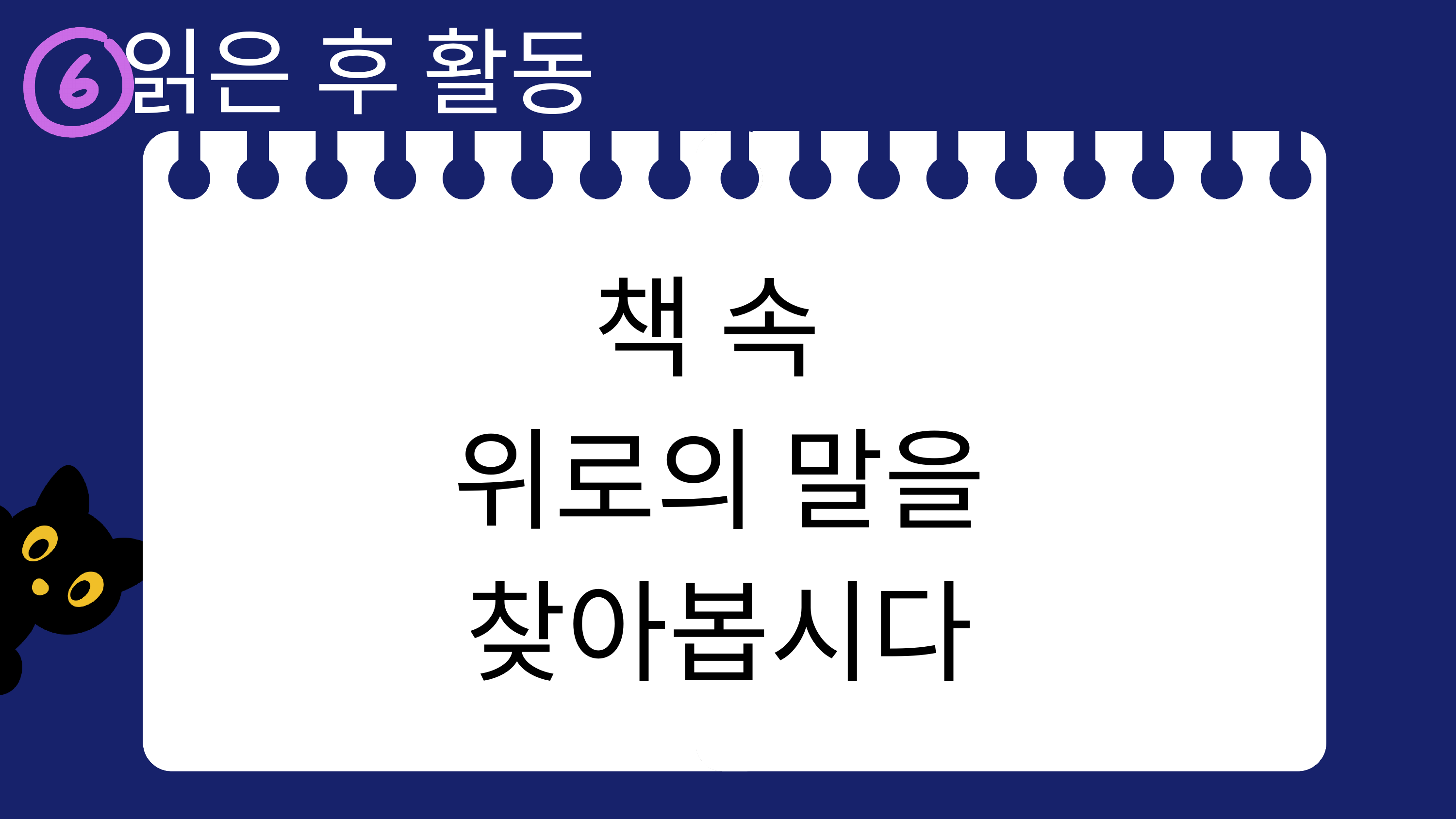

읽은 후 활동

책 속
위로의 말을 찾아봅시다